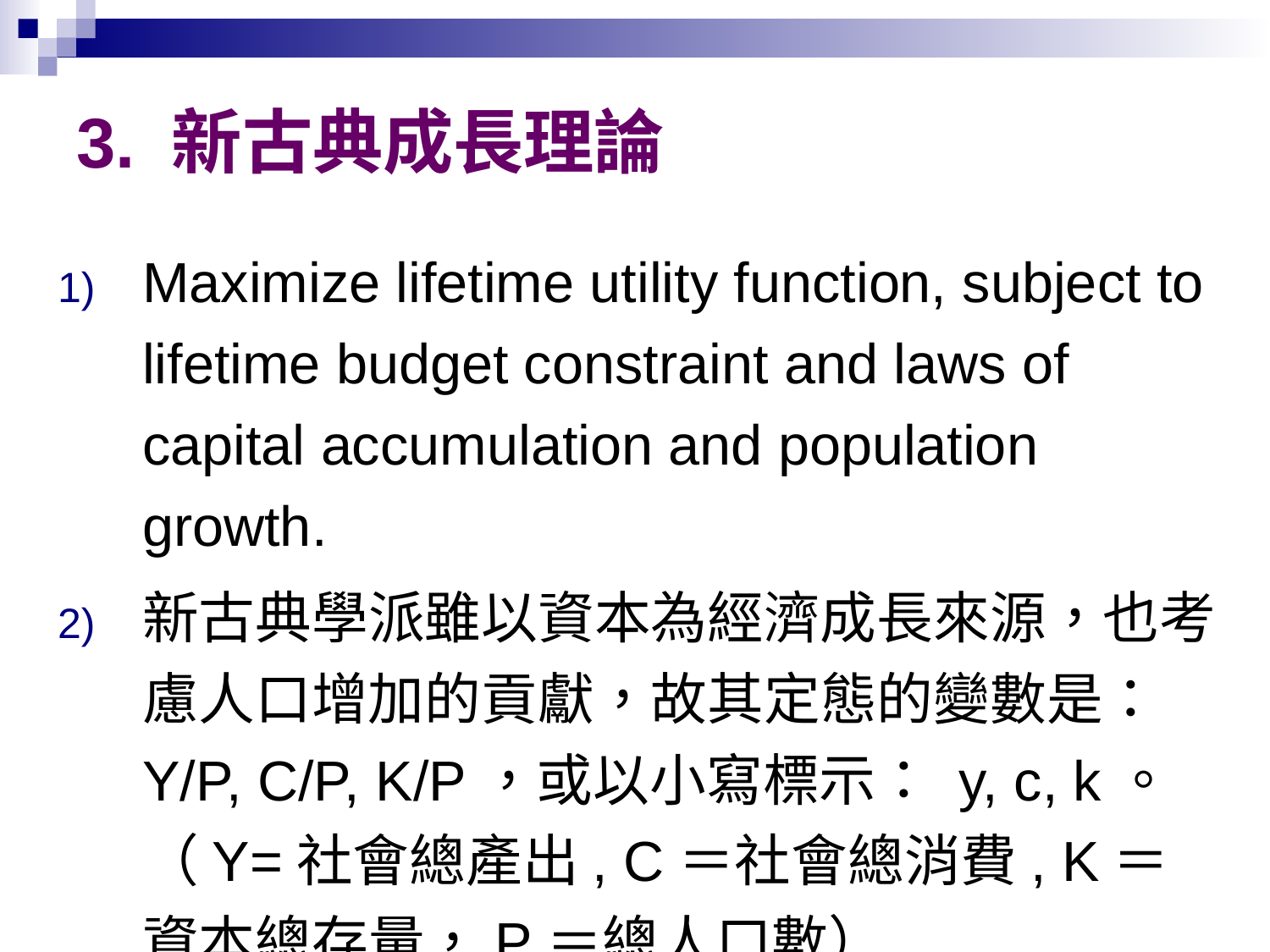

# 3. 新古典成長理論
Maximize lifetime utility function, subject to lifetime budget constraint and laws of capital accumulation and population growth.
新古典學派雖以資本為經濟成長來源，也考慮人口增加的貢獻，故其定態的變數是：Y/P, C/P, K/P，或以小寫標示： y, c, k。（Y=社會總產出, C＝社會總消費, K＝資本總存量，P＝總人口數）